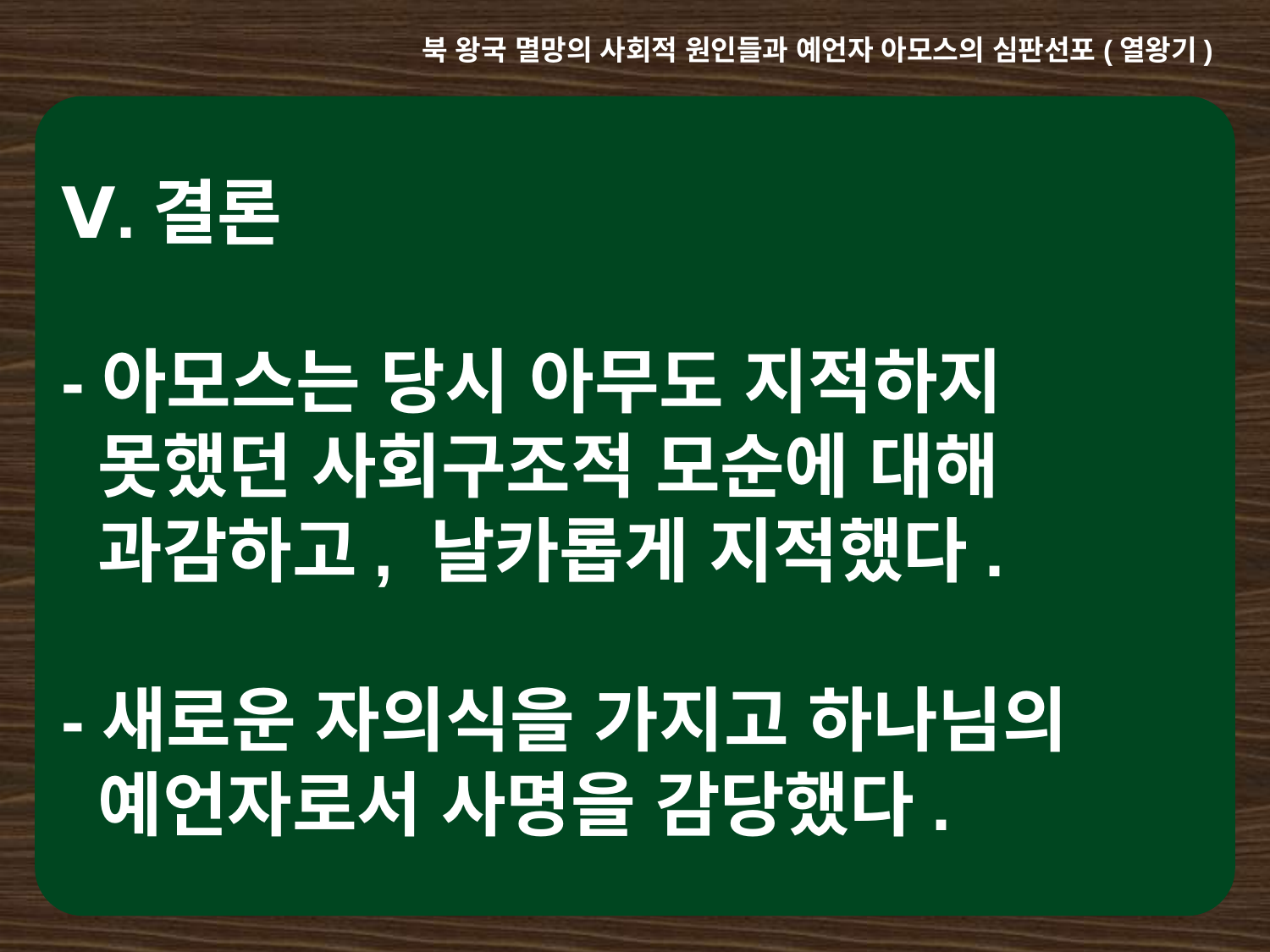

북 왕국 멸망의 사회적 원인들과 예언자 아모스의 심판선포(열왕기)
Ⅴ.결론

-아모스는 당시 아무도 지적하지
 못했던 사회구조적 모순에 대해
 과감하고, 날카롭게 지적했다.

-새로운 자의식을 가지고 하나님의
 예언자로서 사명을 감당했다.